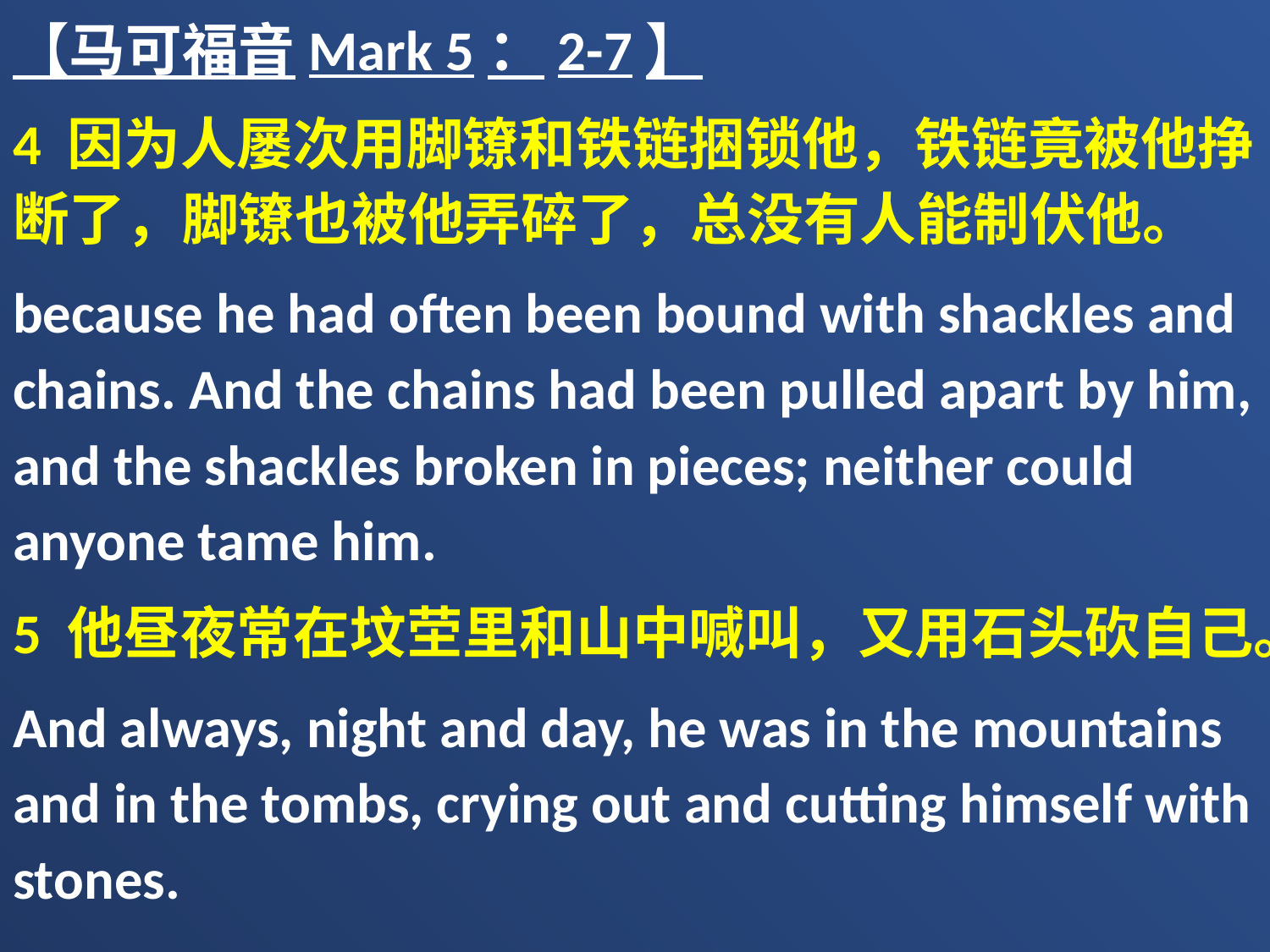

【马可福音Mark 5：2-7】
4 因为人屡次用脚镣和铁链捆锁他，铁链竟被他挣断了，脚镣也被他弄碎了，总没有人能制伏他。
because he had often been bound with shackles and chains. And the chains had been pulled apart by him, and the shackles broken in pieces; neither could anyone tame him.
5 他昼夜常在坟茔里和山中喊叫，又用石头砍自己。
And always, night and day, he was in the mountains and in the tombs, crying out and cutting himself with stones.